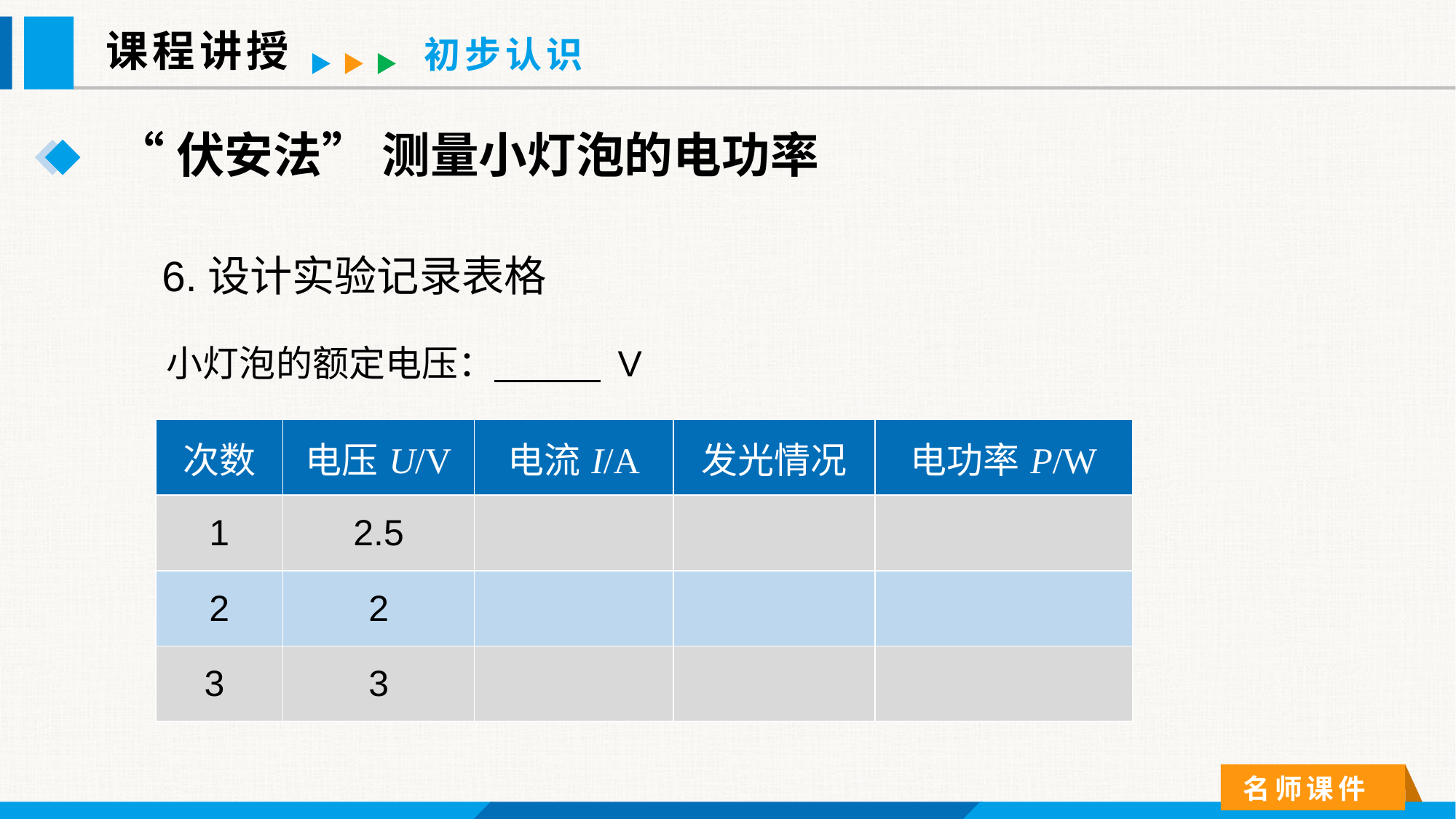

课程讲授
初步认识

“伏安法” 测量小灯泡的电功率

6.设计实验记录表格
小灯泡的额定电压：              V
| 次数 | 电压U/V | 电流I/A | 发光情况 | 电功率P/W |
| --- | --- | --- | --- | --- |
| 1 | 2.5 |  |  |  |
| 2 | 2 |  |  |  |
| 3 | 3 |  |  |  |